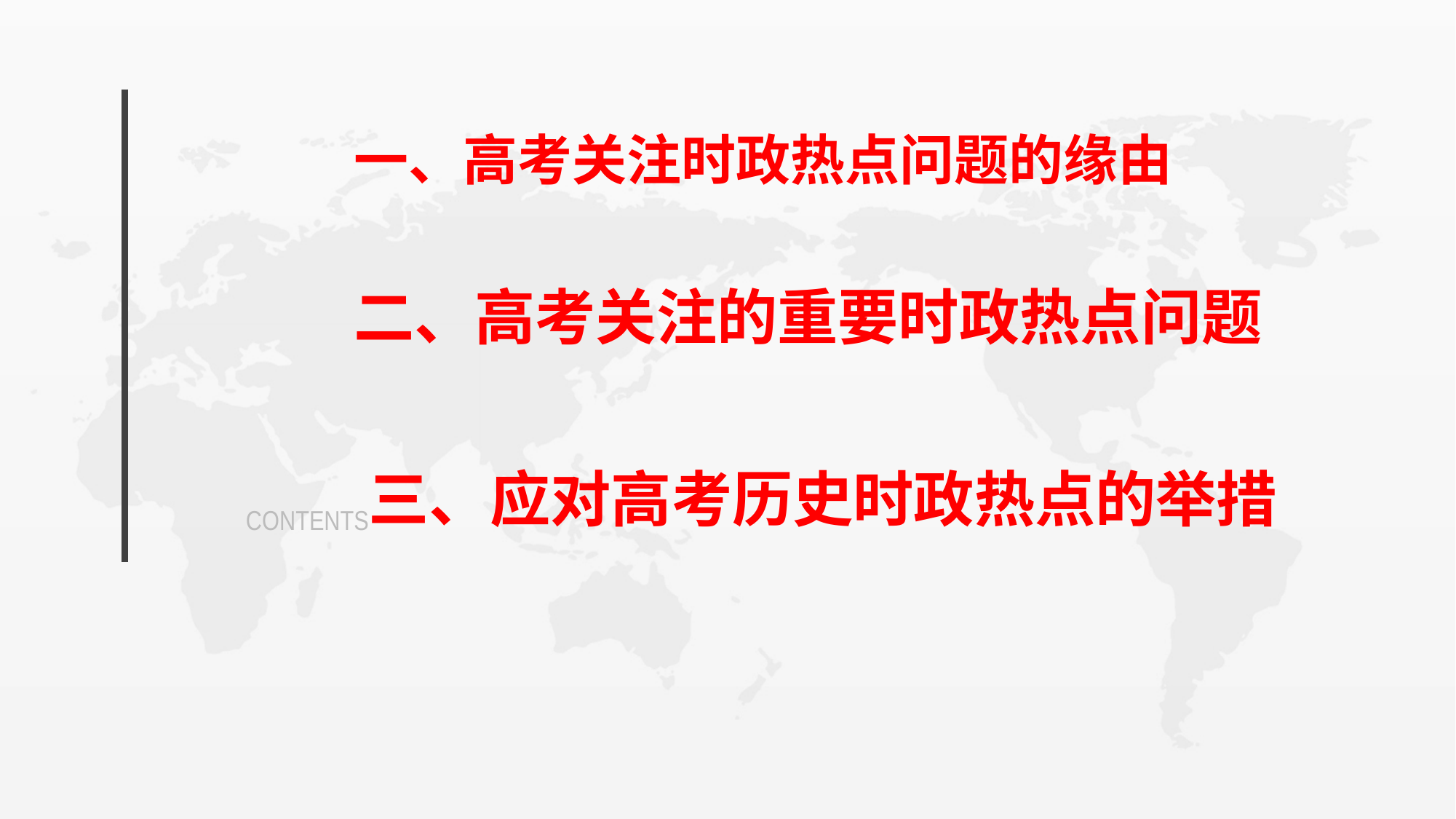

一、高考关注时政热点问题的缘由
二、高考关注的重要时政热点问题
CONTENTS
三、应对高考历史时政热点的举措